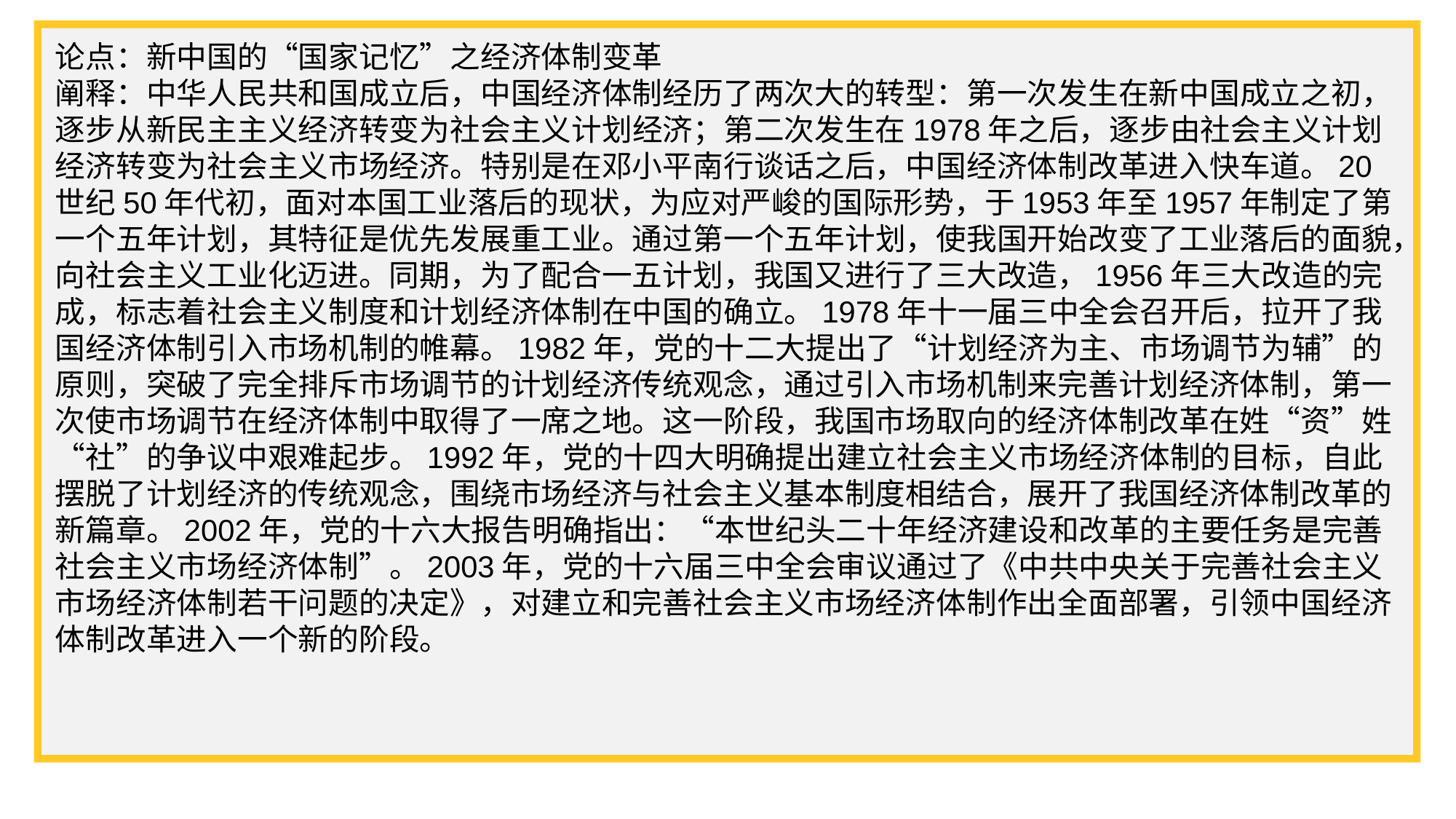

论点：新中国的“国家记忆”之经济体制变革
阐释：中华人民共和国成立后，中国经济体制经历了两次大的转型：第一次发生在新中国成立之初，逐步从新民主主义经济转变为社会主义计划经济；第二次发生在1978年之后，逐步由社会主义计划经济转变为社会主义市场经济。特别是在邓小平南行谈话之后，中国经济体制改革进入快车道。20世纪50年代初，面对本国工业落后的现状，为应对严峻的国际形势，于1953年至1957年制定了第一个五年计划，其特征是优先发展重工业。通过第一个五年计划，使我国开始改变了工业落后的面貌，向社会主义工业化迈进。同期，为了配合一五计划，我国又进行了三大改造，1956年三大改造的完成，标志着社会主义制度和计划经济体制在中国的确立。1978年十一届三中全会召开后，拉开了我国经济体制引入市场机制的帷幕。1982年，党的十二大提出了“计划经济为主、市场调节为辅”的原则，突破了完全排斥市场调节的计划经济传统观念，通过引入市场机制来完善计划经济体制，第一次使市场调节在经济体制中取得了一席之地。这一阶段，我国市场取向的经济体制改革在姓“资”姓“社”的争议中艰难起步。1992年，党的十四大明确提出建立社会主义市场经济体制的目标，自此摆脱了计划经济的传统观念，围绕市场经济与社会主义基本制度相结合，展开了我国经济体制改革的新篇章。2002年，党的十六大报告明确指出：“本世纪头二十年经济建设和改革的主要任务是完善社会主义市场经济体制”。2003年，党的十六届三中全会审议通过了《中共中央关于完善社会主义市场经济体制若干问题的决定》，对建立和完善社会主义市场经济体制作出全面部署，引领中国经济体制改革进入一个新的阶段。